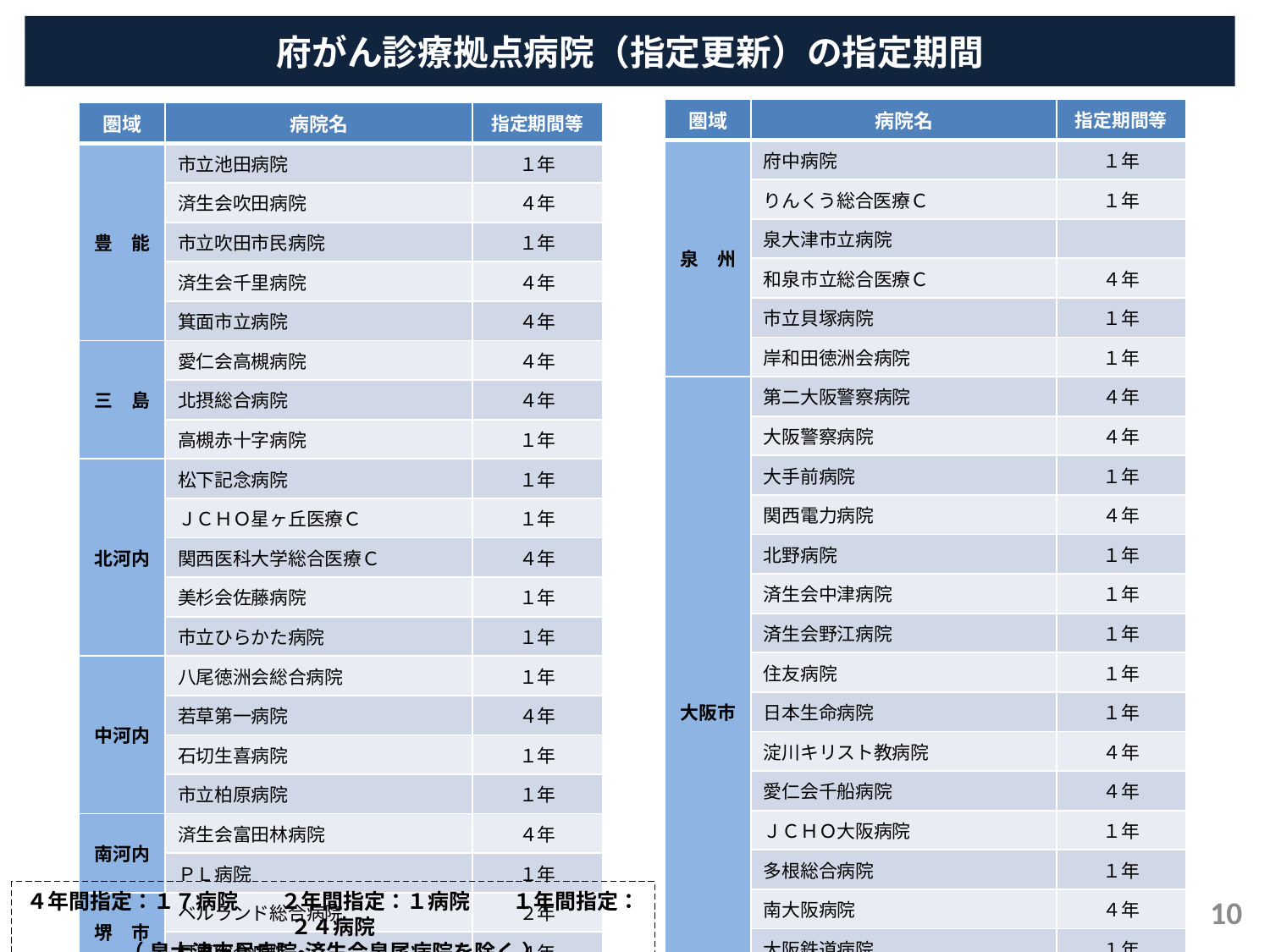

府がん診療拠点病院（指定更新）の指定期間
| 圏域 | 病院名 | 指定期間等 |
| --- | --- | --- |
| 泉　州 | 府中病院 | １年 |
|  | りんくう総合医療Ｃ | １年 |
|  | 泉大津市立病院 |  |
|  | 和泉市立総合医療Ｃ | ４年 |
|  | 市立貝塚病院 | １年 |
|  | 岸和田徳洲会病院 | １年 |
| 大阪市 | 第二大阪警察病院 | ４年 |
|  | 大阪警察病院 | ４年 |
|  | 大手前病院 | １年 |
|  | 関西電力病院 | ４年 |
|  | 北野病院 | １年 |
|  | 済生会中津病院 | １年 |
|  | 済生会野江病院 | １年 |
|  | 住友病院 | １年 |
|  | 日本生命病院 | １年 |
|  | 淀川キリスト教病院 | ４年 |
|  | 愛仁会千船病院 | ４年 |
|  | ＪＣＨＯ大阪病院 | １年 |
|  | 多根総合病院 | １年 |
|  | 南大阪病院 | ４年 |
|  | 大阪鉄道病院 | １年 |
|  | 東住吉森本病院 | ４年 |
|  | 済生会泉尾病院 |  |
| 圏域 | 病院名 | 指定期間等 |
| --- | --- | --- |
| 豊　能 | 市立池田病院 | １年 |
|  | 済生会吹田病院 | ４年 |
|  | 市立吹田市民病院 | １年 |
|  | 済生会千里病院 | ４年 |
|  | 箕面市立病院 | ４年 |
| 三　島 | 愛仁会高槻病院 | ４年 |
|  | 北摂総合病院 | ４年 |
|  | 高槻赤十字病院 | １年 |
| 北河内 | 松下記念病院 | １年 |
|  | ＪＣＨＯ星ヶ丘医療Ｃ | １年 |
|  | 関西医科大学総合医療Ｃ | ４年 |
|  | 美杉会佐藤病院 | １年 |
|  | 市立ひらかた病院 | １年 |
| 中河内 | 八尾徳洲会総合病院 | １年 |
|  | 若草第一病院 | ４年 |
|  | 石切生喜病院 | １年 |
|  | 市立柏原病院 | １年 |
| 南河内 | 済生会富田林病院 | ４年 |
|  | ＰＬ病院 | １年 |
| 堺　市 | ベルランド総合病院 | ２年 |
|  | 耳原総合病院 | ４年 |
４年間指定：１７病院　　２年間指定：１病院　　１年間指定：２４病院
（ 泉大津市民病院・済生会泉尾病院を除く ）
10